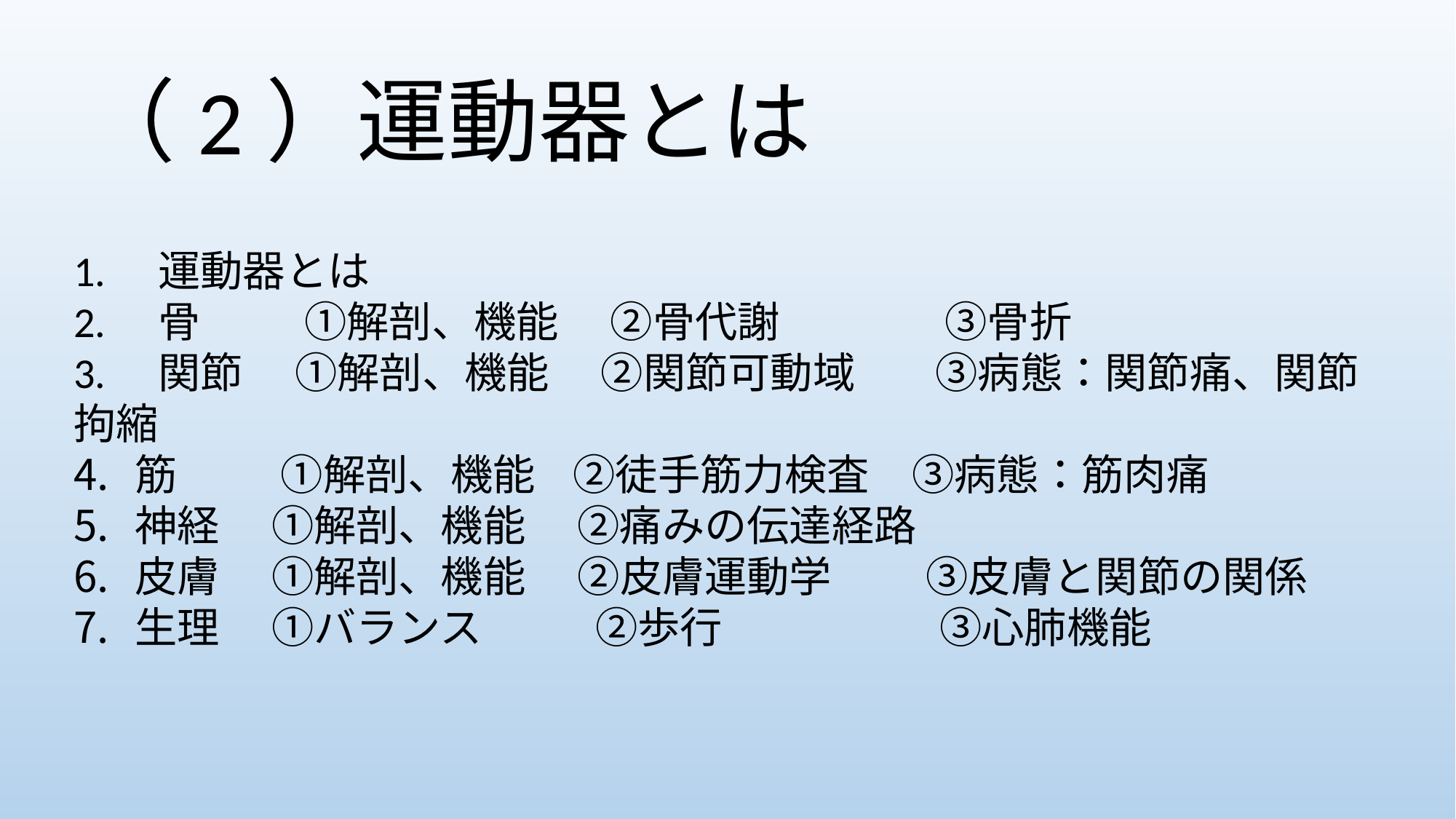

（2）運動器とは

1.　運動器とは
2.　骨　　  ①解剖、機能 　②骨代謝　             ③骨折
3.　関節　 ①解剖、機能　 ②関節可動域　    ③病態：関節痛、関節拘縮
筋　　  ①解剖、機能    ②徒手筋力検査　③病態：筋肉痛
神経　 ①解剖、機能 　②痛みの伝達経路
皮膚　 ①解剖、機能　 ②皮膚運動学　　 ③皮膚と関節の関係
生理　 ①バランス　　   ②歩行　　              ③心肺機能